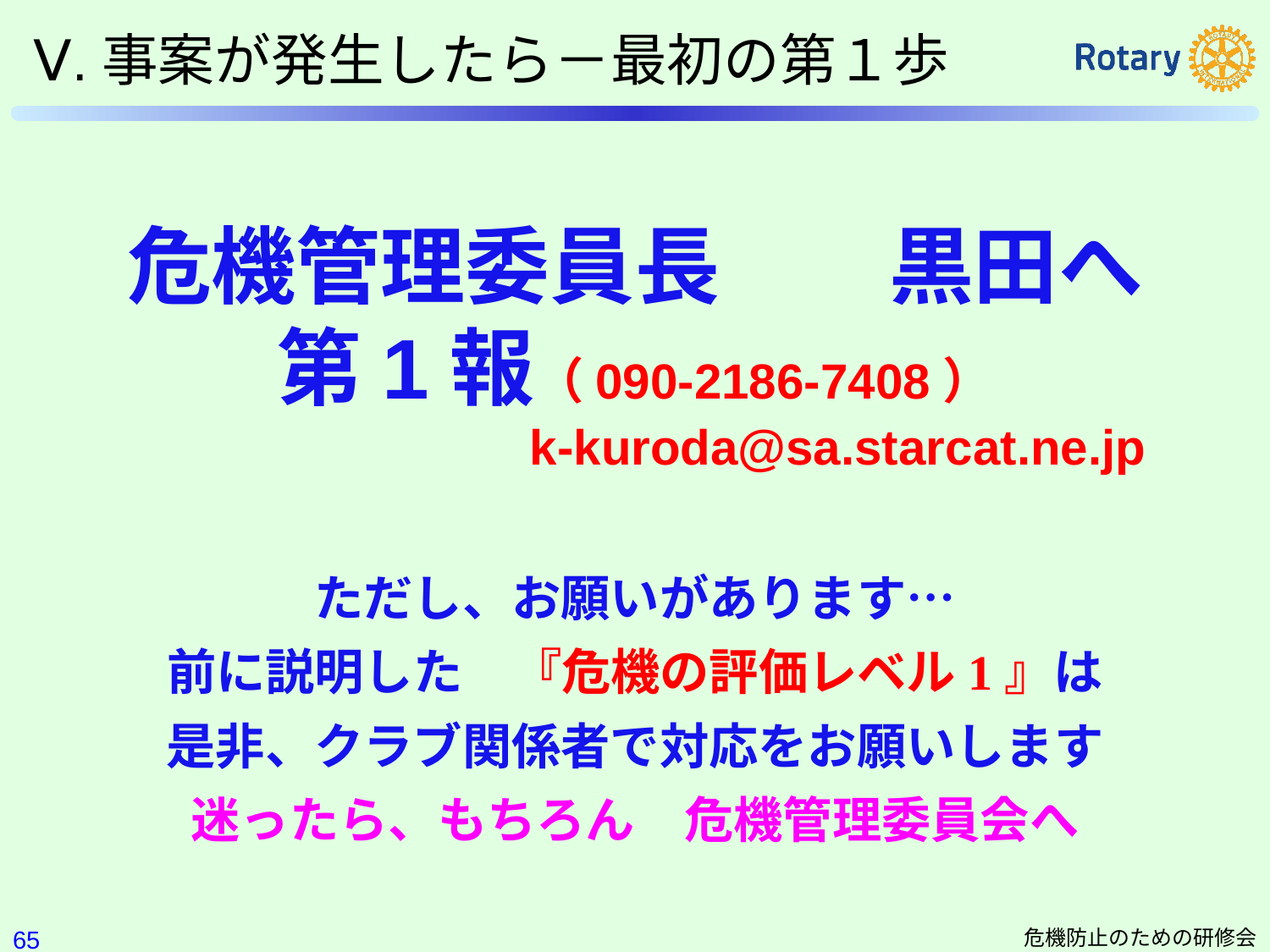

Ⅴ.事案が発生したら－最初の第１歩
危機管理委員長　　黒田へ
第1報（090-2186-7408）
　　　　　　　　k-kuroda@sa.starcat.ne.jp
ただし、お願いがあります…
前に説明した　『危機の評価レベル1』は
是非、クラブ関係者で対応をお願いします
迷ったら、もちろん　危機管理委員会へ
65
危機防止のための研修会